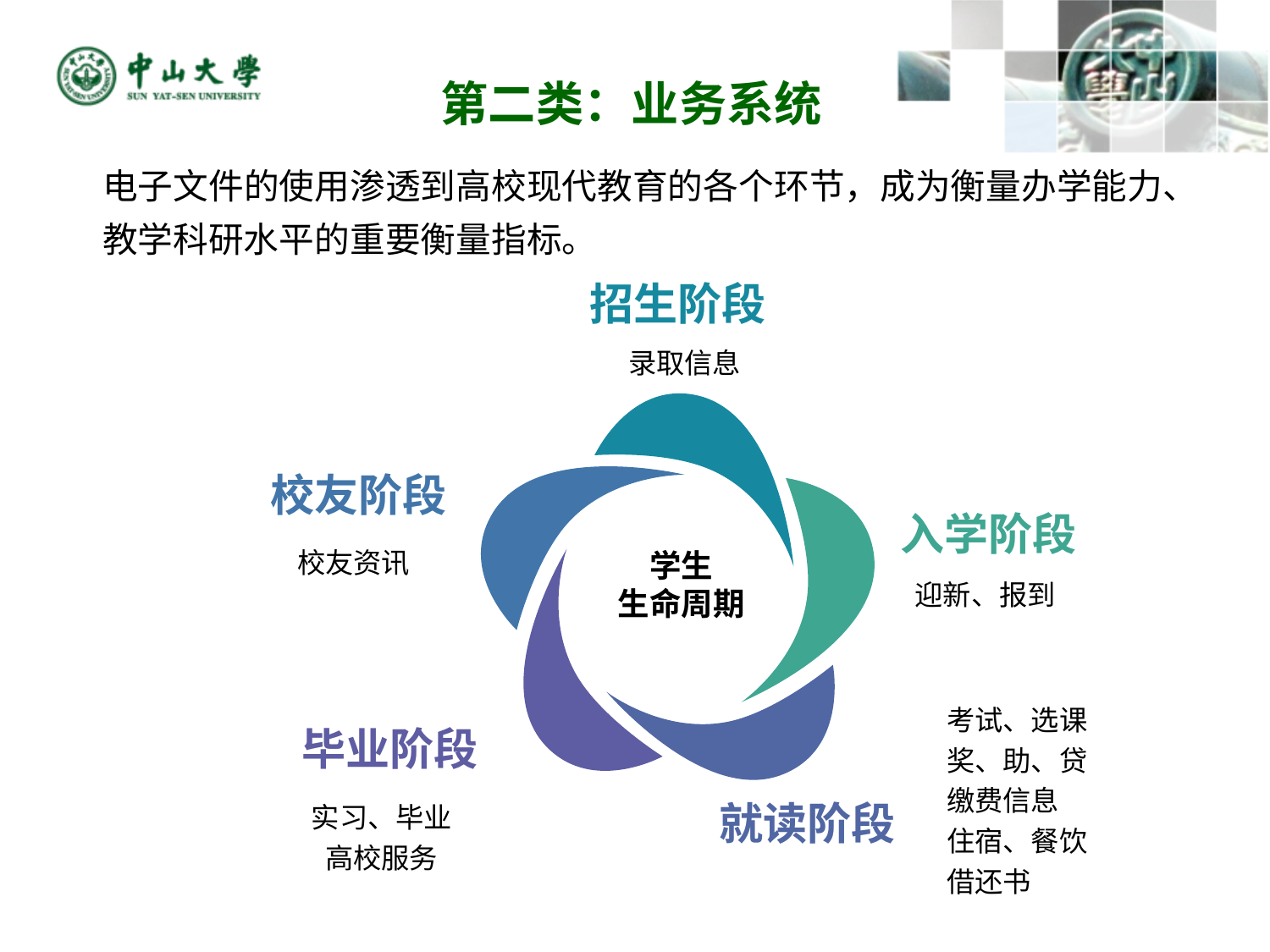

第二类：业务系统
电子文件的使用渗透到高校现代教育的各个环节，成为衡量办学能力、教学科研水平的重要衡量指标。
招生阶段
录取信息

校友阶段
校友资讯
入学阶段
迎新、报到
考试、选课
奖、助、贷
缴费信息
住宿、餐饮
借还书
就读阶段
毕业阶段
实习、毕业
高校服务
学生
生命周期
13